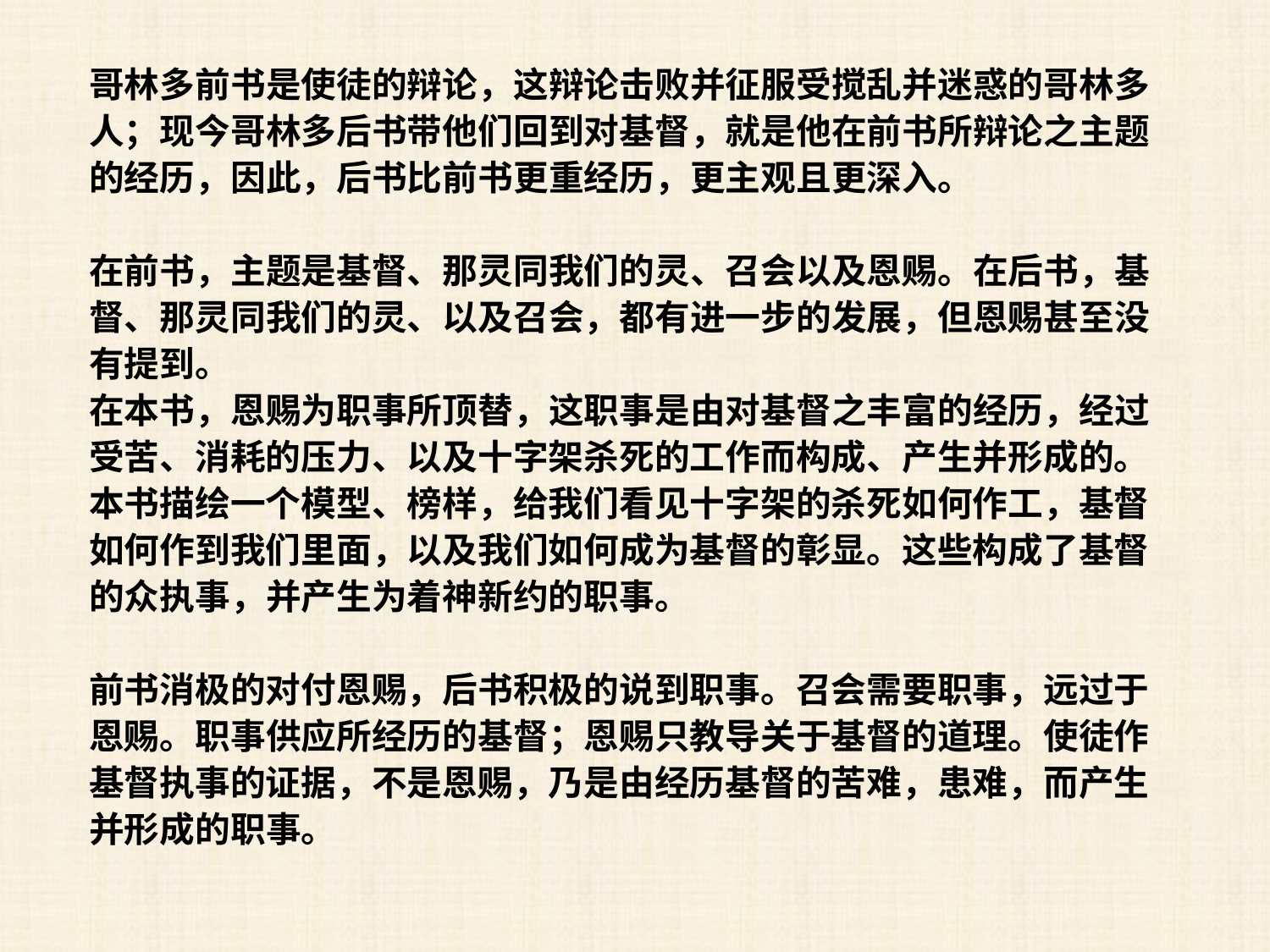

哥林多前书是使徒的辩论，这辩论击败并征服受搅乱并迷惑的哥林多人；现今哥林多后书带他们回到对基督，就是他在前书所辩论之主题的经历，因此，后书比前书更重经历，更主观且更深入。

在前书，主题是基督、那灵同我们的灵、召会以及恩赐。在后书，基督、那灵同我们的灵、以及召会，都有进一步的发展，但恩赐甚至没有提到。
在本书，恩赐为职事所顶替，这职事是由对基督之丰富的经历，经过受苦、消耗的压力、以及十字架杀死的工作而构成、产生并形成的。
本书描绘一个模型、榜样，给我们看见十字架的杀死如何作工，基督如何作到我们里面，以及我们如何成为基督的彰显。这些构成了基督的众执事，并产生为着神新约的职事。

前书消极的对付恩赐，后书积极的说到职事。召会需要职事，远过于恩赐。职事供应所经历的基督；恩赐只教导关于基督的道理。使徒作基督执事的证据，不是恩赐，乃是由经历基督的苦难，患难，而产生并形成的职事。